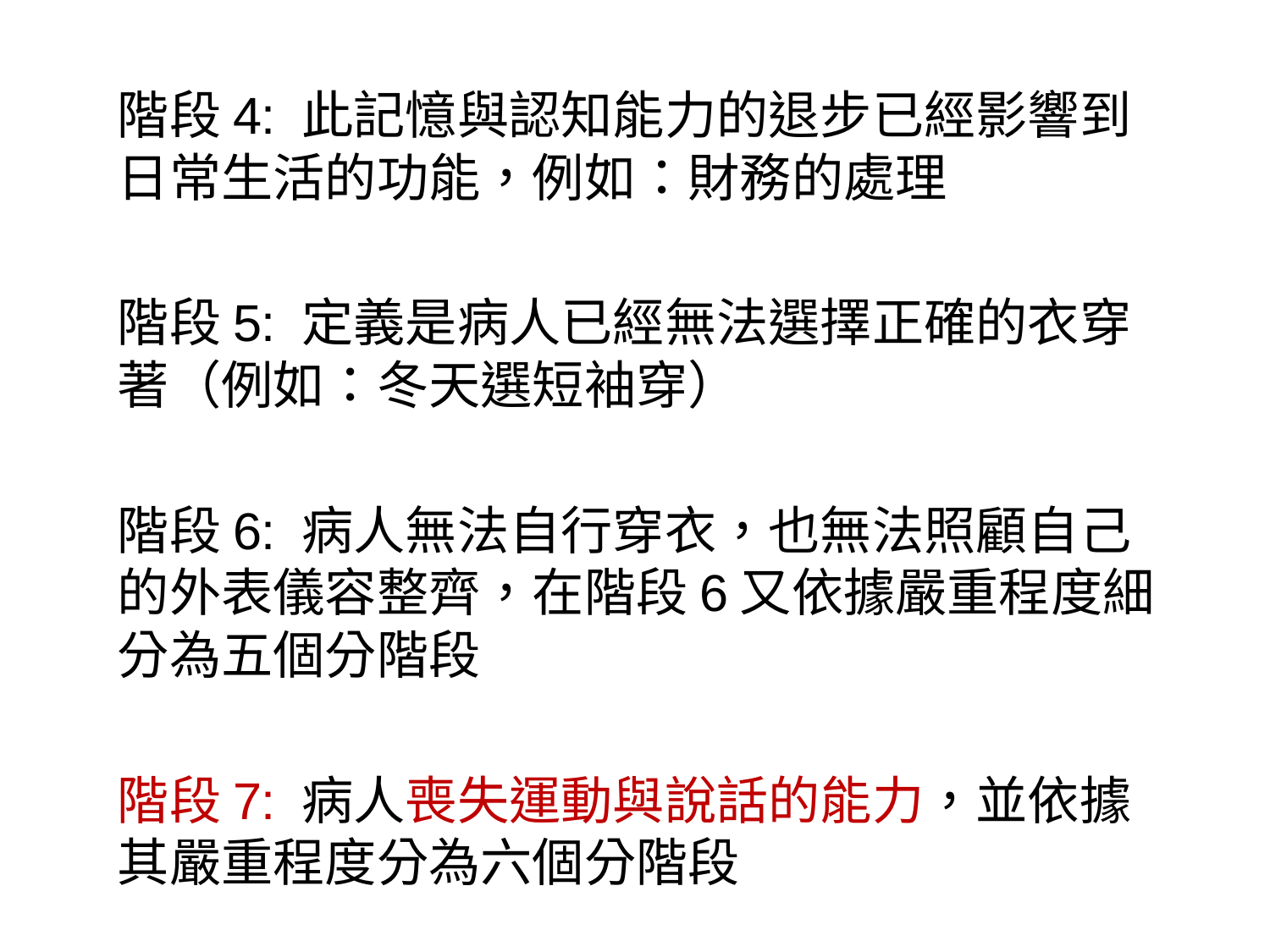

階段4: 此記憶與認知能力的退步已經影響到日常生活的功能，例如：財務的處理

階段5: 定義是病人已經無法選擇正確的衣穿著（例如：冬天選短袖穿）

階段6: 病人無法自行穿衣，也無法照顧自己的外表儀容整齊，在階段6又依據嚴重程度細分為五個分階段

階段7: 病人喪失運動與說話的能力，並依據其嚴重程度分為六個分階段